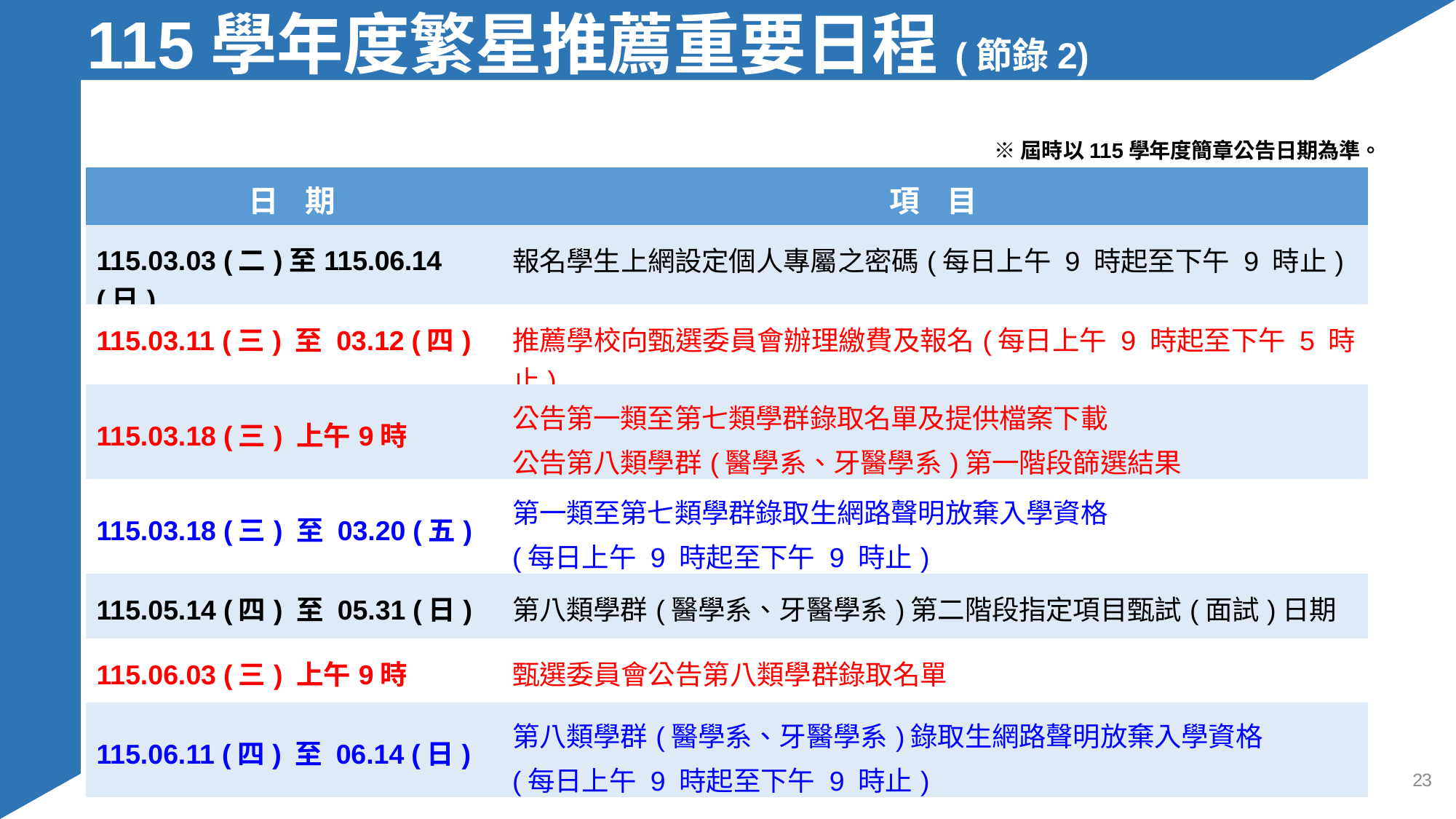

# 115學年度繁星推薦重要日程(節錄2)
※屆時以115學年度簡章公告日期為準。
| 日 期 | 項 目 |
| --- | --- |
| 115.03.03 (二)至115.06.14(日) | 報名學生上網設定個人專屬之密碼(每日上午 9 時起至下午 9 時止) |
| 115.03.11 (三) 至 03.12 (四) | 推薦學校向甄選委員會辦理繳費及報名(每日上午 9 時起至下午 5 時止) |
| 115.03.18 (三) 上午9時 | 公告第一類至第七類學群錄取名單及提供檔案下載 公告第八類學群(醫學系、牙醫學系)第一階段篩選結果 |
| 115.03.18 (三) 至 03.20 (五) | 第一類至第七類學群錄取生網路聲明放棄入學資格 (每日上午 9 時起至下午 9 時止) |
| 115.05.14 (四) 至 05.31 (日) | 第八類學群(醫學系、牙醫學系)第二階段指定項目甄試(面試)日期 |
| 115.06.03 (三) 上午9時 | 甄選委員會公告第八類學群錄取名單 |
| 115.06.11 (四) 至 06.14 (日) | 第八類學群(醫學系、牙醫學系)錄取生網路聲明放棄入學資格 (每日上午 9 時起至下午 9 時止) |
23